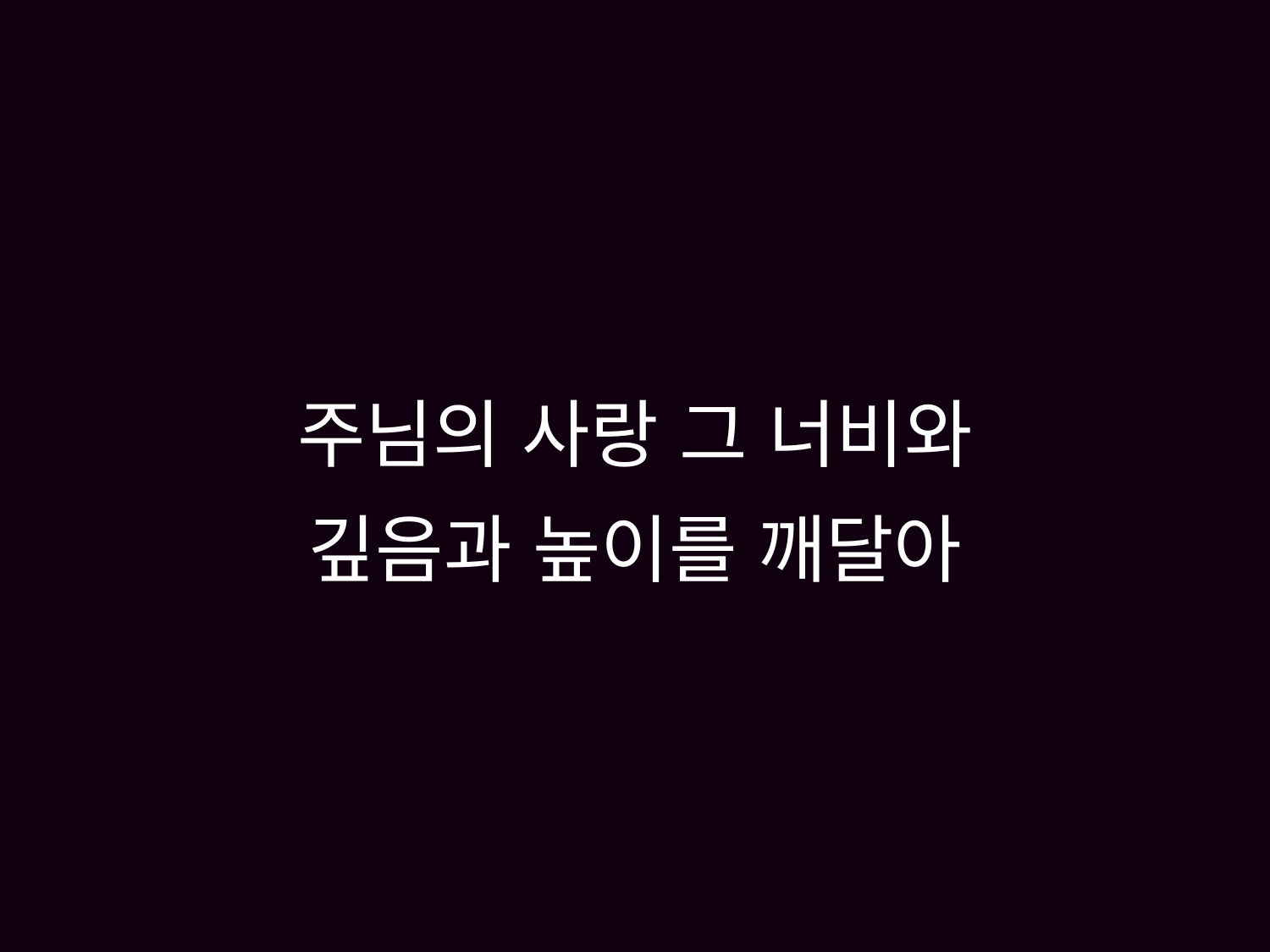

# 주님의 사랑 그 너비와 깊음과 높이를 깨달아